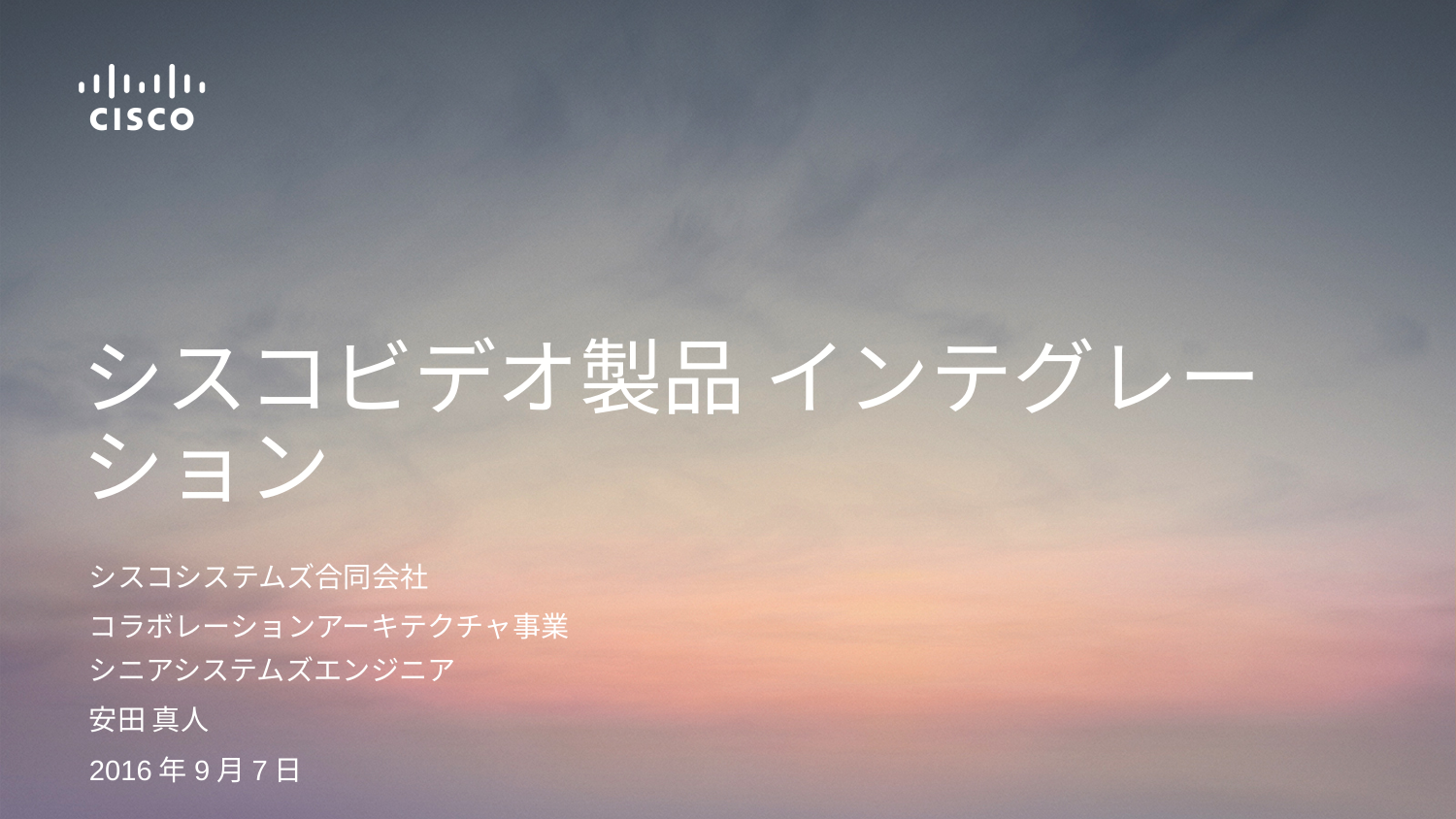

# シスコビデオ製品 インテグレーション

シスコシステムズ合同会社
コラボレーションアーキテクチャ事業

シニアシステムズエンジニア
安田 真人

2016年9月7日